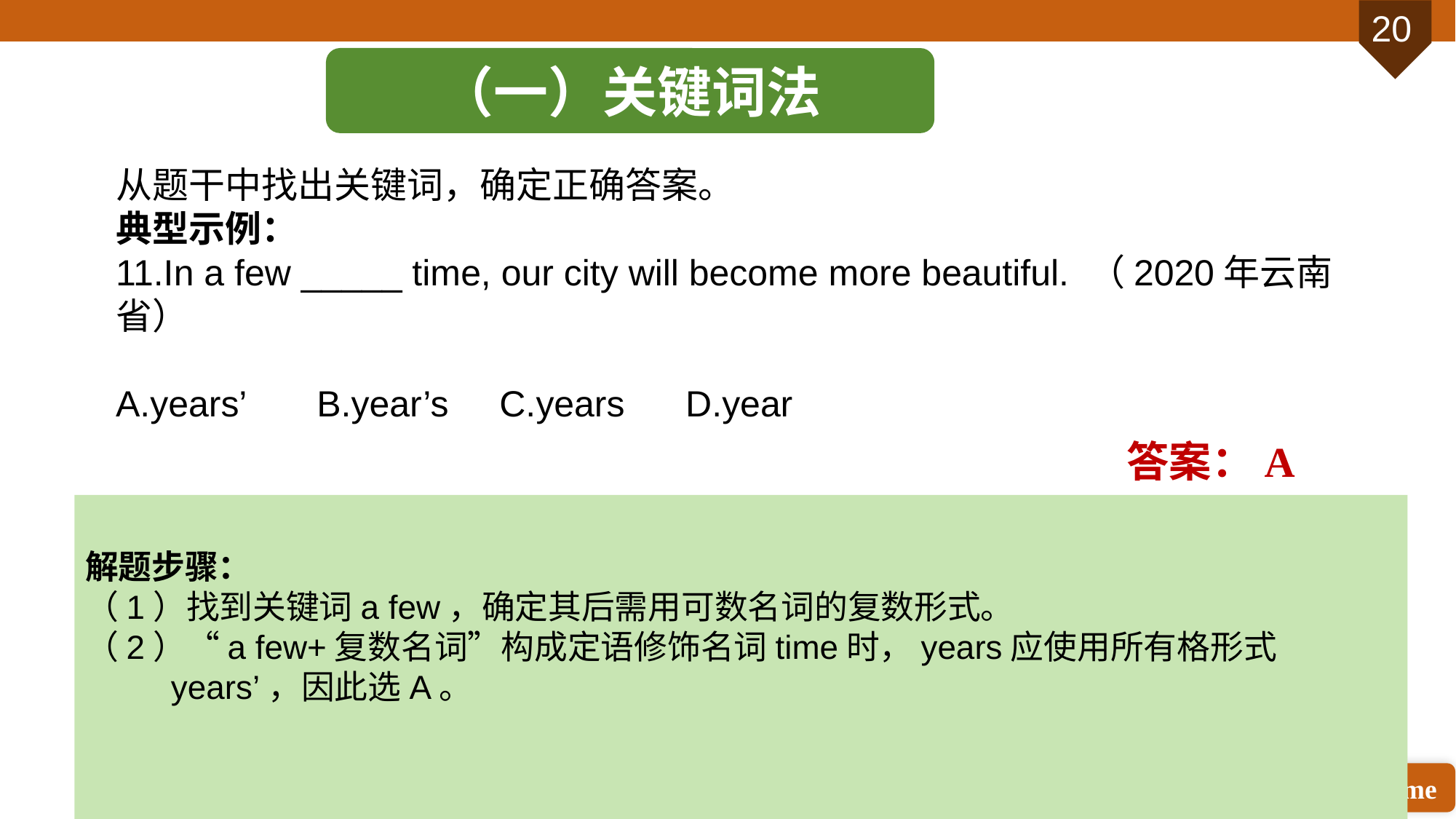

（一）关键词法
从题干中找出关键词，确定正确答案。
典型示例：
11.In a few _____ time, our city will become more beautiful. （2020年云南省）

A.years’       B.year’s     C.years      D.year

答案：A

解题步骤：
（1）找到关键词a few，确定其后需用可数名词的复数形式。
（2）“a few+复数名词”构成定语修饰名词time时，years应使用所有格形式years’，因此选A。